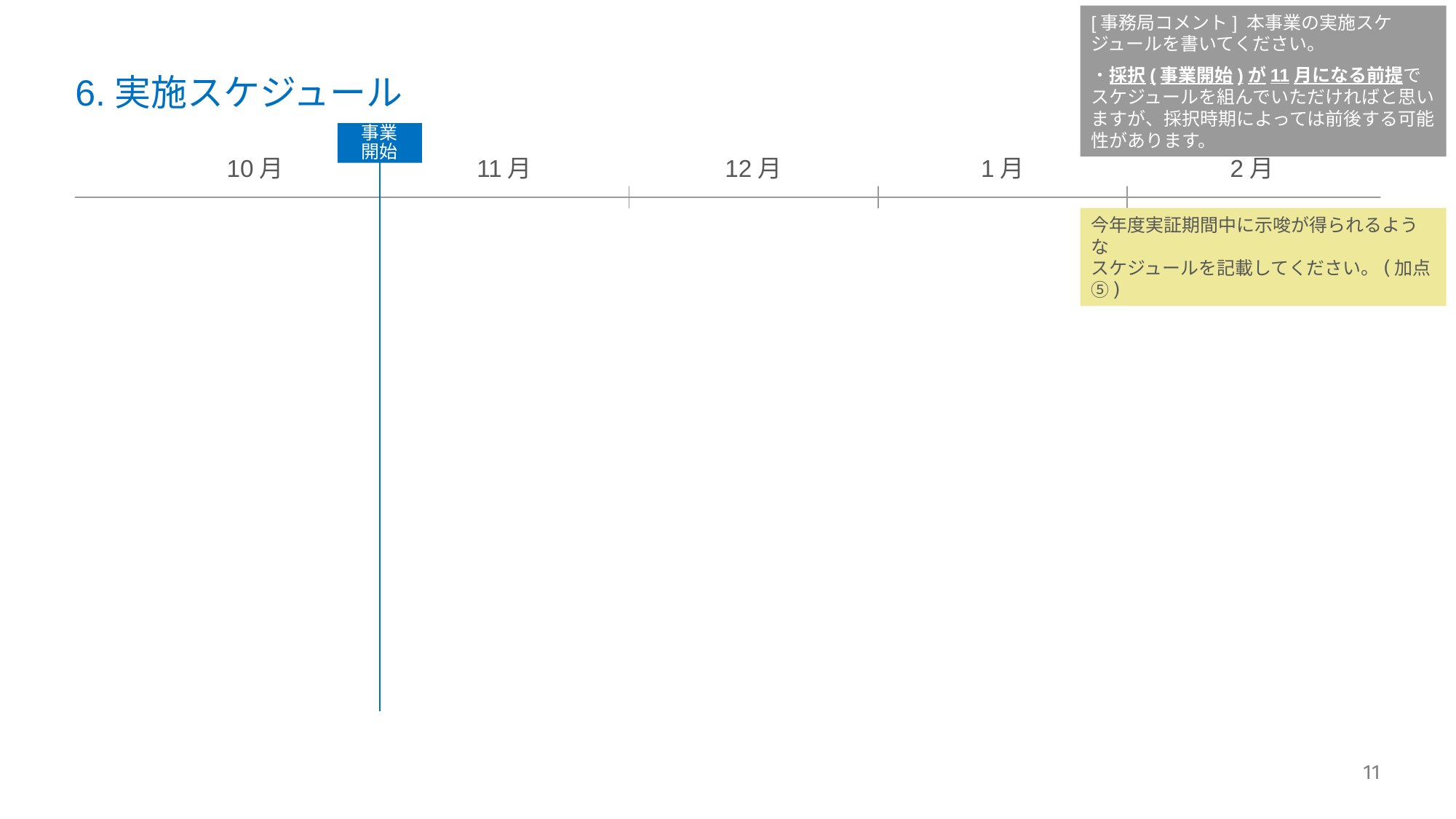

[事務局コメント] 本事業の実施スケジュールを書いてください。
・採択(事業開始)が11月になる前提で
スケジュールを組んでいただければと思いますが、採択時期によっては前後する可能性があります。
# 6.実施スケジュール
事業
開始
10月
11月
12月
1月
2月
今年度実証期間中に示唆が得られるような
スケジュールを記載してください。(加点⑤)